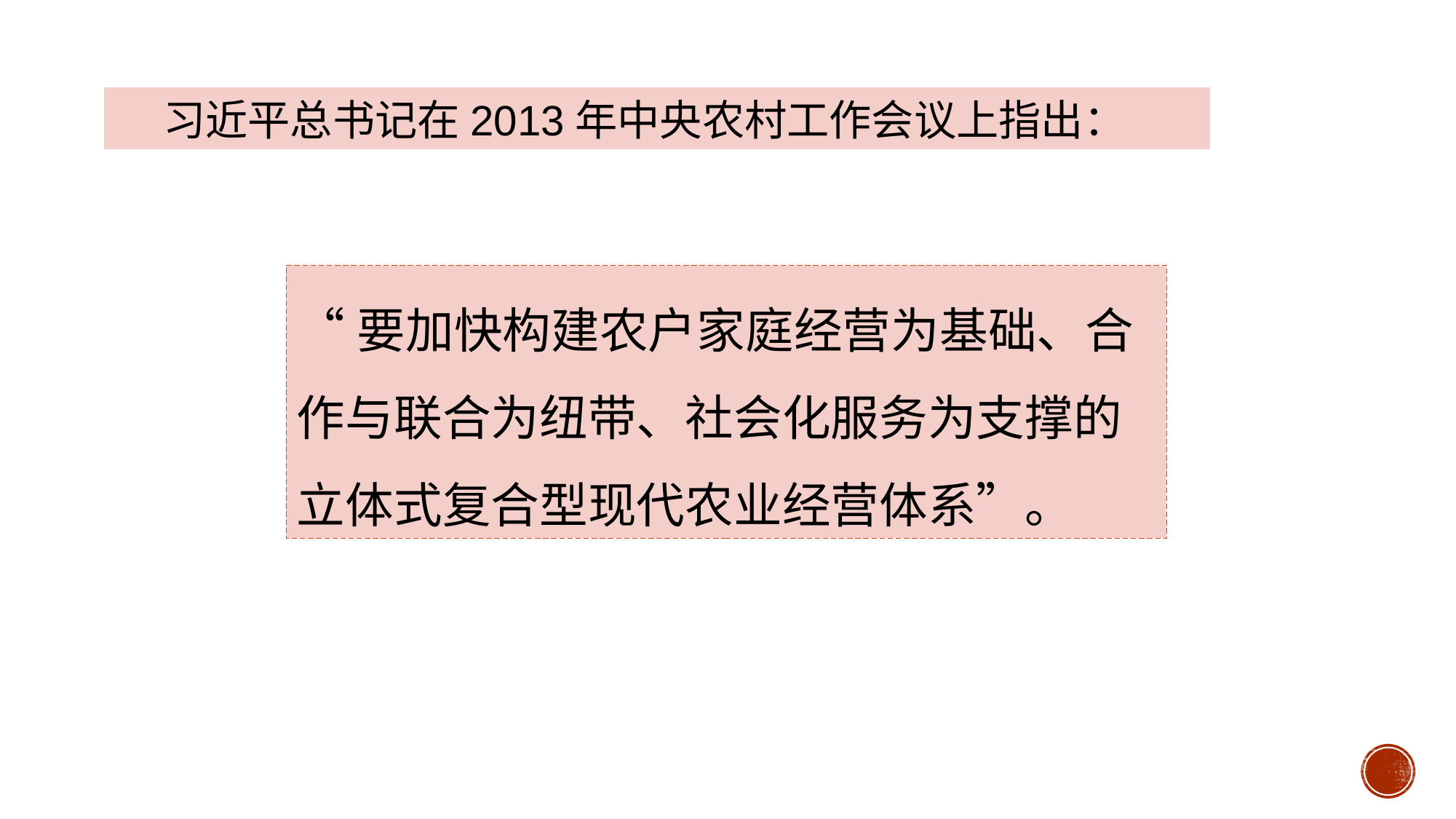

习近平总书记在2013年中央农村工作会议上指出：
“要加快构建农户家庭经营为基础、合作与联合为纽带、社会化服务为支撑的立体式复合型现代农业经营体系”。